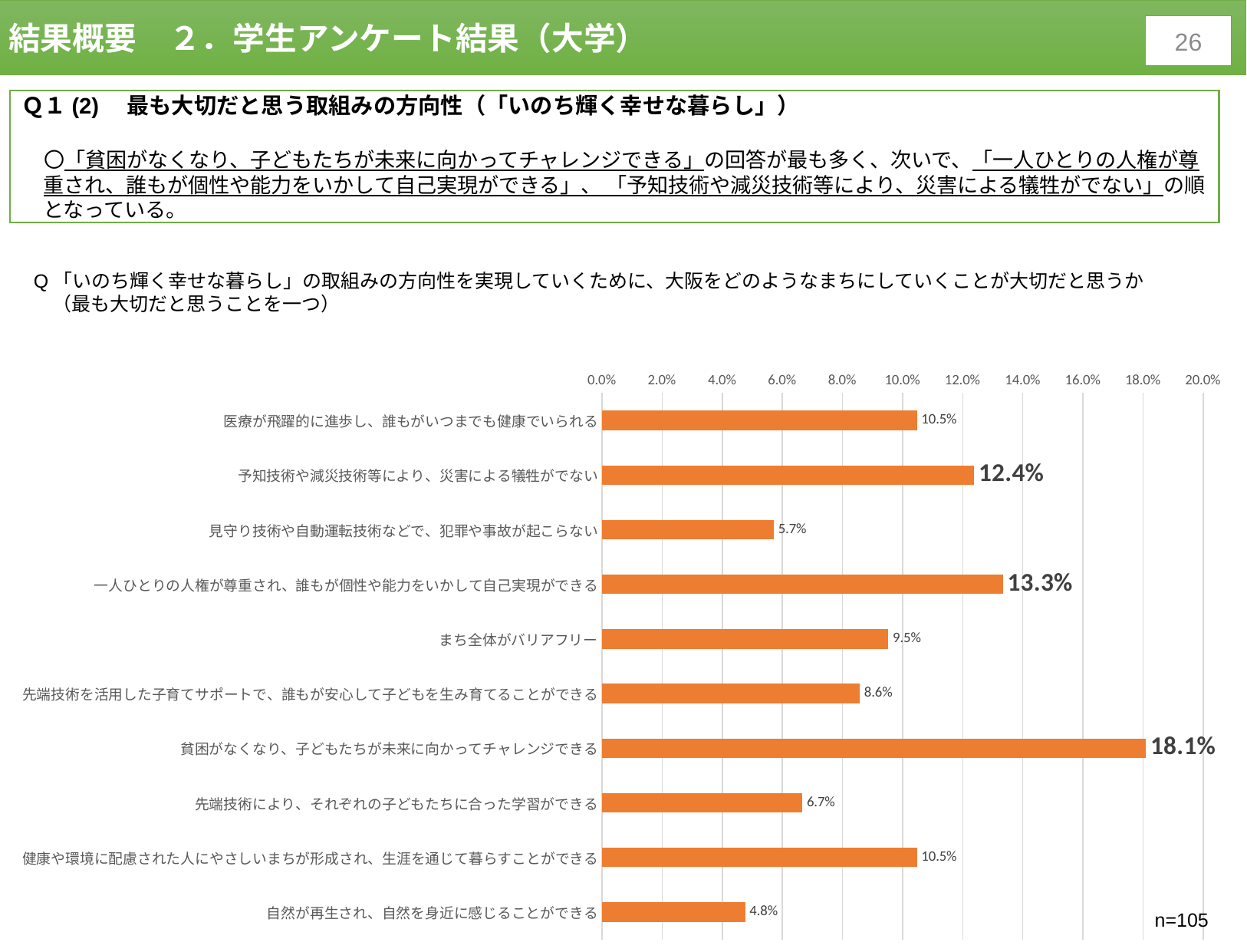

結果概要　２．学生アンケート結果（大学）
26
Ｑ１(2)　最も大切だと思う取組みの方向性（「いのち輝く幸せな暮らし」）

　〇「貧困がなくなり、子どもたちが未来に向かってチャレンジできる」の回答が最も多く、次いで、「一人ひとりの人権が尊重され、誰もが個性や能力をいかして自己実現ができる」、 「予知技術や減災技術等により、災害による犠牲がでない」の順となっている。
Q「いのち輝く幸せな暮らし」の取組みの方向性を実現していくために、大阪をどのようなまちにしていくことが大切だと思うか
　（最も大切だと思うことを一つ）

[unsupported chart]

n=105